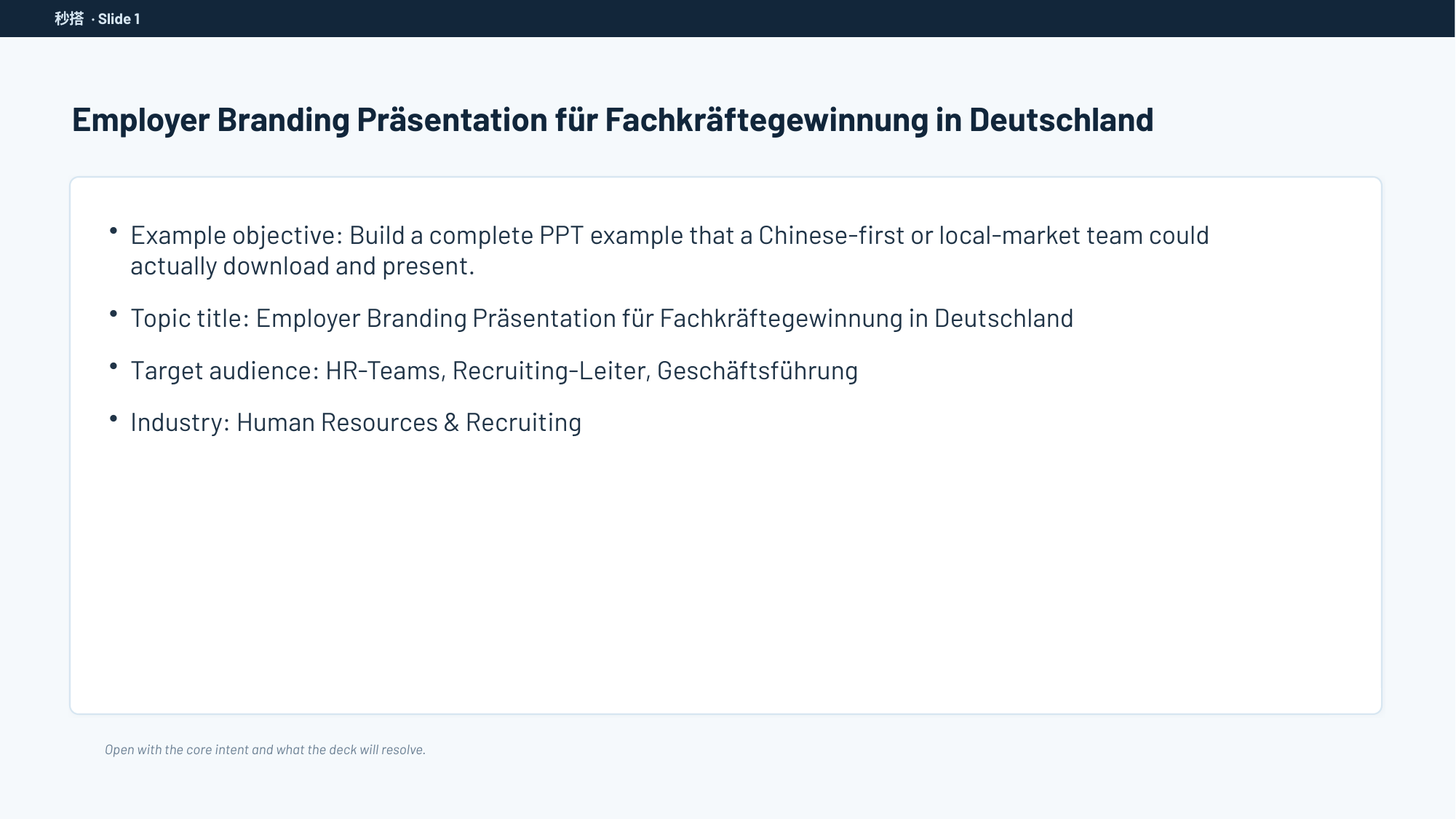

秒搭 · Slide 1
Employer Branding Präsentation für Fachkräftegewinnung in Deutschland

Example objective: Build a complete PPT example that a Chinese-first or local-market team could actually download and present.
Topic title: Employer Branding Präsentation für Fachkräftegewinnung in Deutschland
Target audience: HR-Teams, Recruiting-Leiter, Geschäftsführung
Industry: Human Resources & Recruiting
Open with the core intent and what the deck will resolve.